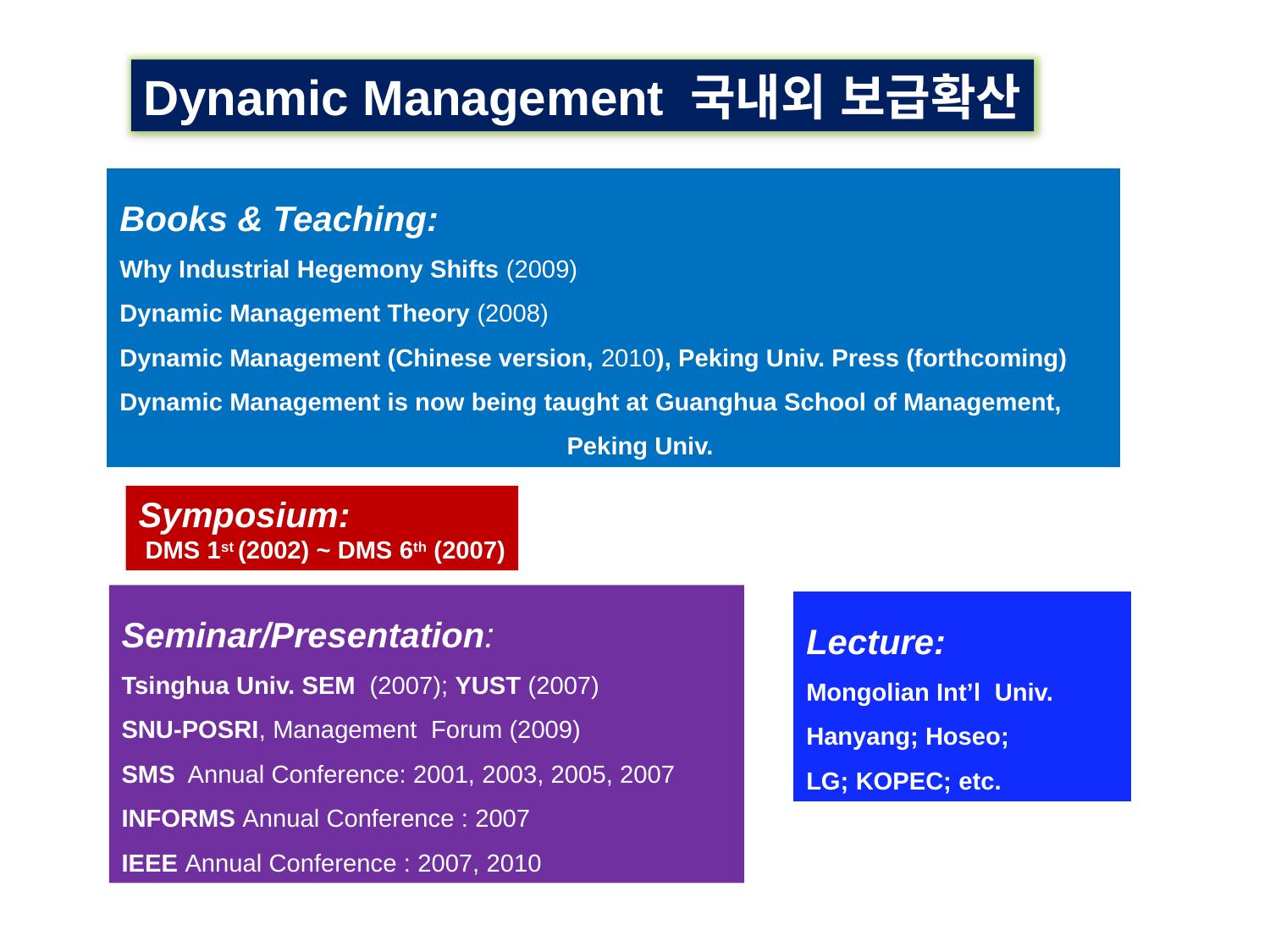

Dynamic Management 국내외 보급확산
Books & Teaching:
Why Industrial Hegemony Shifts (2009)
Dynamic Management Theory (2008)
Dynamic Management (Chinese version, 2010), Peking Univ. Press (forthcoming)
Dynamic Management is now being taught at Guanghua School of Management,
                                                                Peking Univ.
Symposium:
 DMS 1st (2002) ~ DMS 6th (2007)
Seminar/Presentation:
Tsinghua Univ. SEM  (2007); YUST (2007)
SNU-POSRI, Management  Forum (2009)
SMS  Annual Conference: 2001, 2003, 2005, 2007
INFORMS Annual Conference : 2007
IEEE Annual Conference : 2007, 2010
Lecture:
Mongolian Int’l  Univ.
Hanyang; Hoseo;
LG; KOPEC; etc.